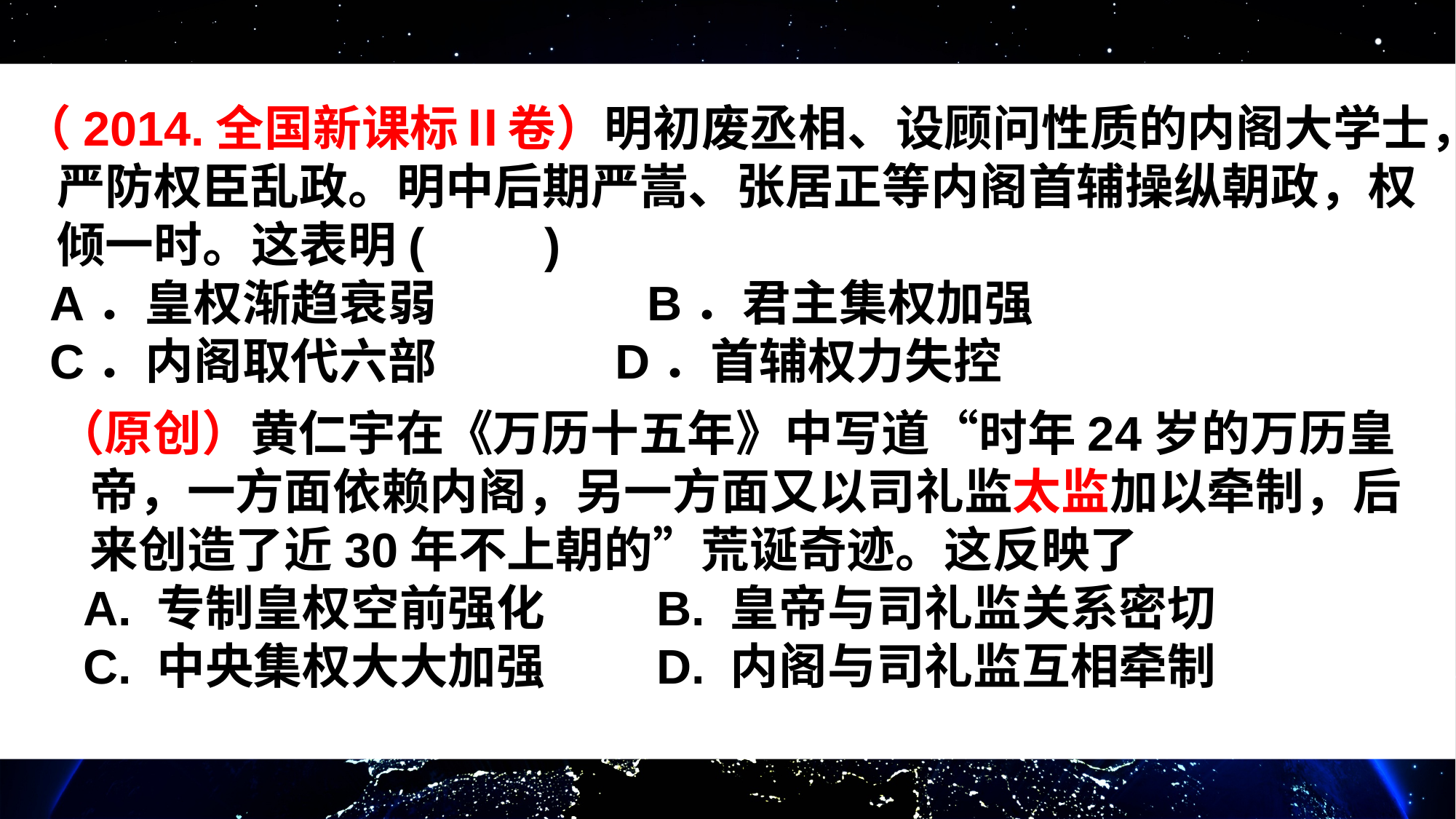

（2014.全国新课标Ⅱ卷）明初废丞相、设顾问性质的内阁大学士，
  严防权臣乱政。明中后期严嵩、张居正等内阁首辅操纵朝政，权
  倾一时。这表明(　　)
  A．皇权渐趋衰弱		      B．君主集权加强
  C．内阁取代六部	             D．首辅权力失控
（原创）黄仁宇在《万历十五年》中写道“时年24岁的万历皇
  帝，一方面依赖内阁，另一方面又以司礼监太监加以牵制，后
  来创造了近30年不上朝的”荒诞奇迹。这反映了
  A. 专制皇权空前强化         B. 皇帝与司礼监关系密切
  C. 中央集权大大加强         D. 内阁与司礼监互相牵制